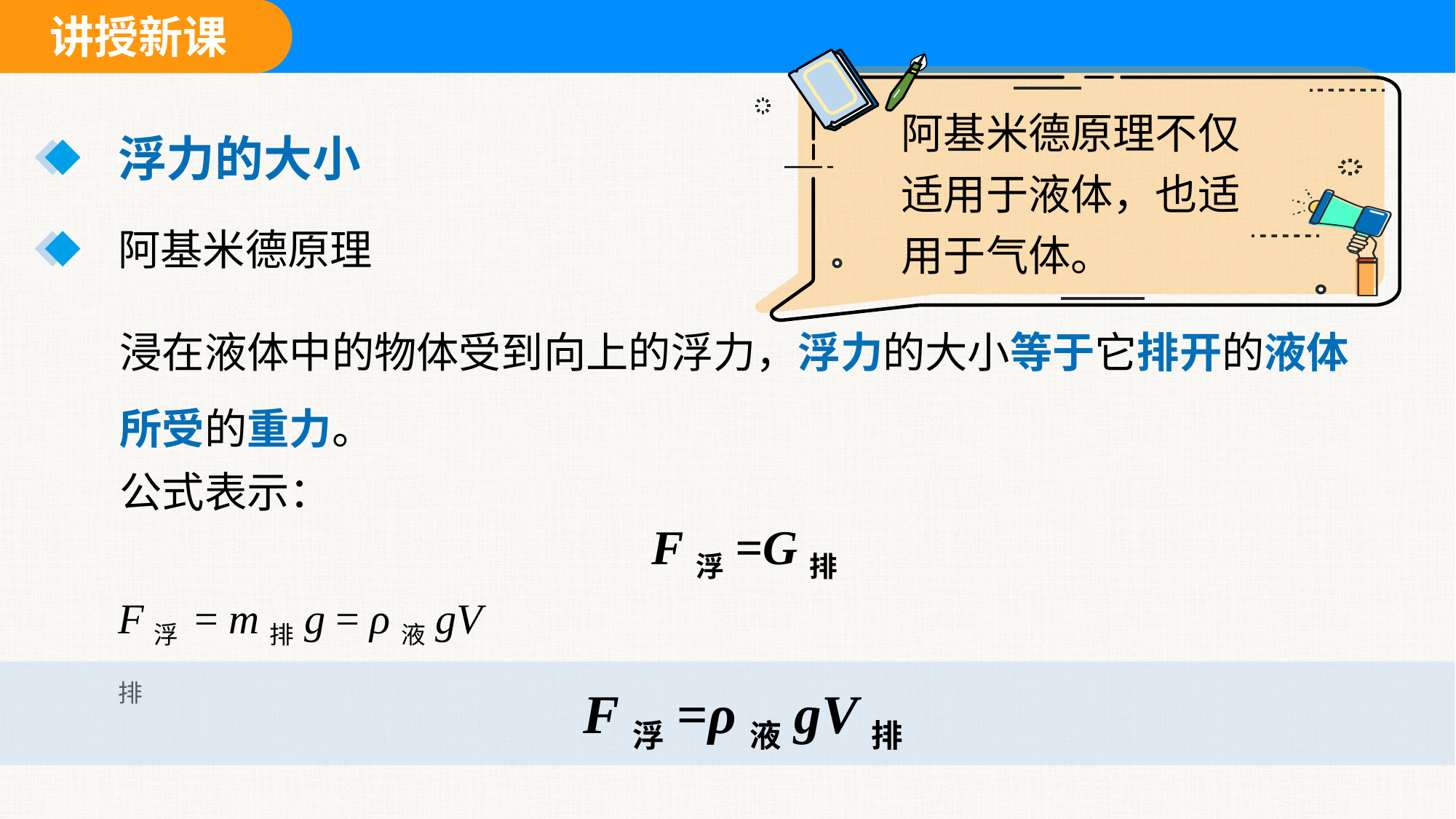

阿基米德原理不仅适用于液体，也适用于气体。

浮力的大小

阿基米德原理

浸在液体中的物体受到向上的浮力，浮力的大小等于它排开的液体所受的重力。
公式表示：
F浮=G排
F浮 = m排g = ρ液gV排

F浮=ρ液gV排